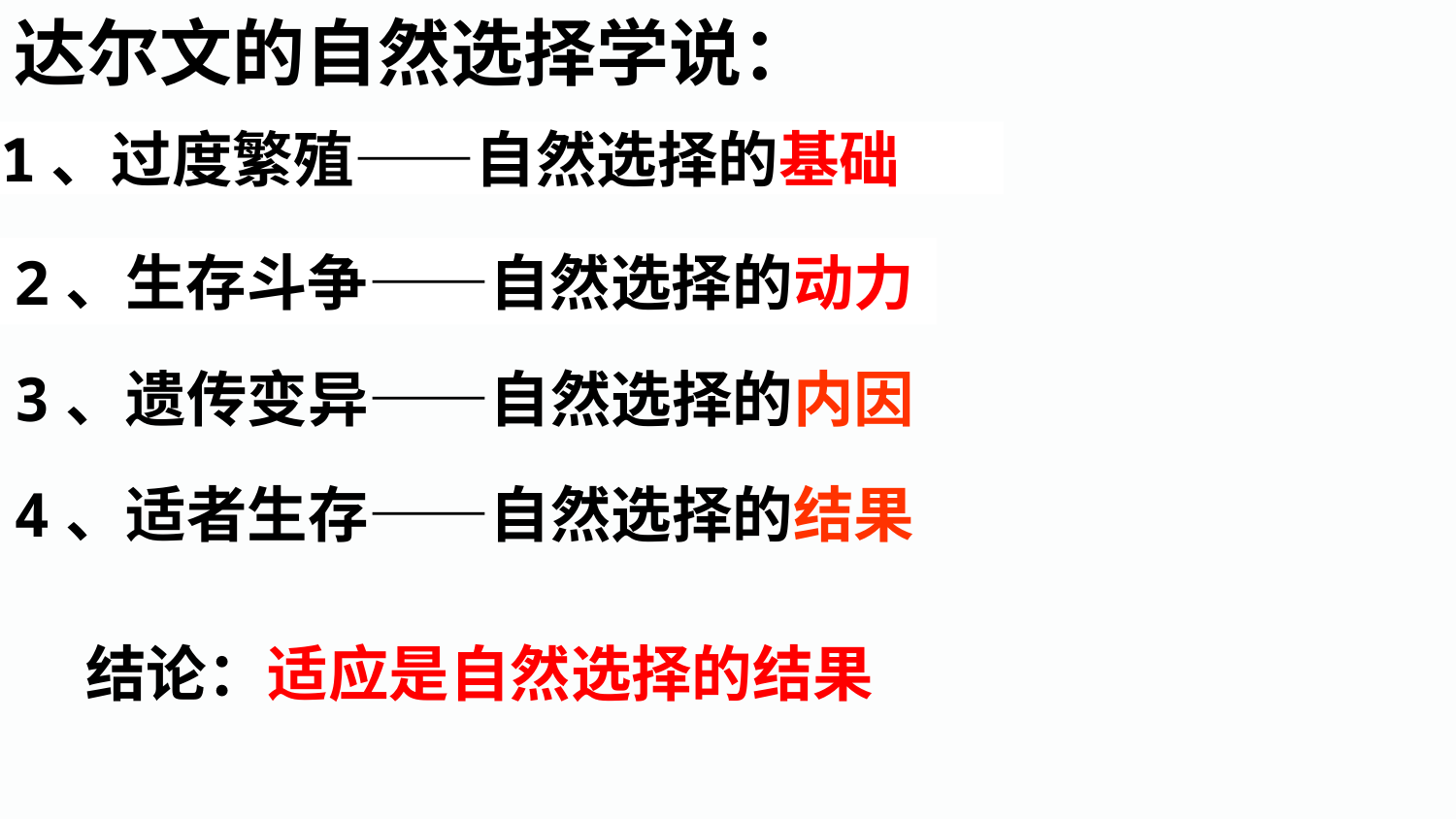

达尔文的自然选择学说：
1、过度繁殖——自然选择的基础
2、生存斗争——自然选择的动力
3、遗传变异——自然选择的内因
4、适者生存——自然选择的结果
结论：适应是自然选择的结果